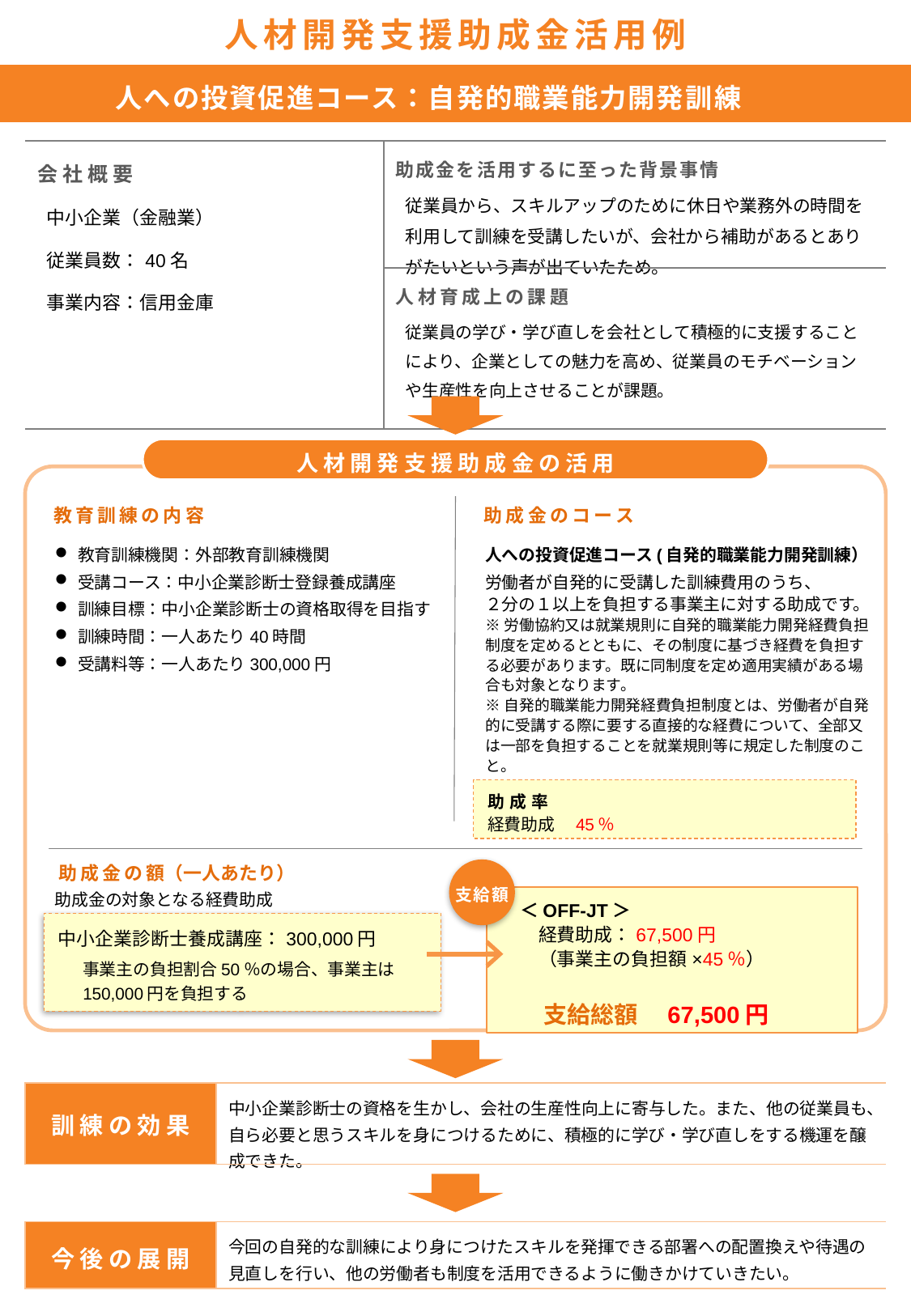

人材開発支援助成金活用例
人への投資促進コース：自発的職業能力開発訓練
| 会社概要 中小企業（金融業） 従業員数：40名 事業内容：信用金庫 | 助成金を活用するに至った背景事情 従業員から、スキルアップのために休日や業務外の時間を利用して訓練を受講したいが、会社から補助があるとありがたいという声が出ていたため。 |
| --- | --- |
|  | 人材育成上の課題 従業員の学び・学び直しを会社として積極的に支援することにより、企業としての魅力を高め、従業員のモチベーションや生産性を向上させることが課題。 |

人材開発支援助成金の活用
プロジェクトマネージャ試験対策講座受講料等
教育訓練の内容
助成金のコース
教育訓練機関：外部教育訓練機関
受講コース：中小企業診断士登録養成講座
訓練目標：中小企業診断士の資格取得を目指す
訓練時間：一人あたり40時間
受講料等：一人あたり300,000円
人への投資促進コース(自発的職業能力開発訓練）
労働者が自発的に受講した訓練費用のうち、
２分の１以上を負担する事業主に対する助成です。
※労働協約又は就業規則に自発的職業能力開発経費負担制度を定めるとともに、その制度に基づき経費を負担する必要があります。既に同制度を定め適用実績がある場合も対象となります。
※自発的職業能力開発経費負担制度とは、労働者が自発的に受講する際に要する直接的な経費について、全部又は一部を負担することを就業規則等に規定した制度のこと。

助成率
経費助成　45％
助成金の額（一人あたり）
支給額
助成金の対象となる経費助成
＜OFF-JT＞
　経費助成：67,500円
　（事業主の負担額×45％）

　支給総額　67,500円
中小企業診断士養成講座：300,000円
事業主の負担割合50％の場合、事業主は
150,000円を負担する

| 訓練の効果 | 中小企業診断士の資格を生かし、会社の生産性向上に寄与した。また、他の従業員も、自ら必要と思うスキルを身につけるために、積極的に学び・学び直しをする機運を醸成できた。 |
| --- | --- |

| 今後の展開 | 今回の自発的な訓練により身につけたスキルを発揮できる部署への配置換えや待遇の見直しを行い、他の労働者も制度を活用できるように働きかけていきたい。 |
| --- | --- |